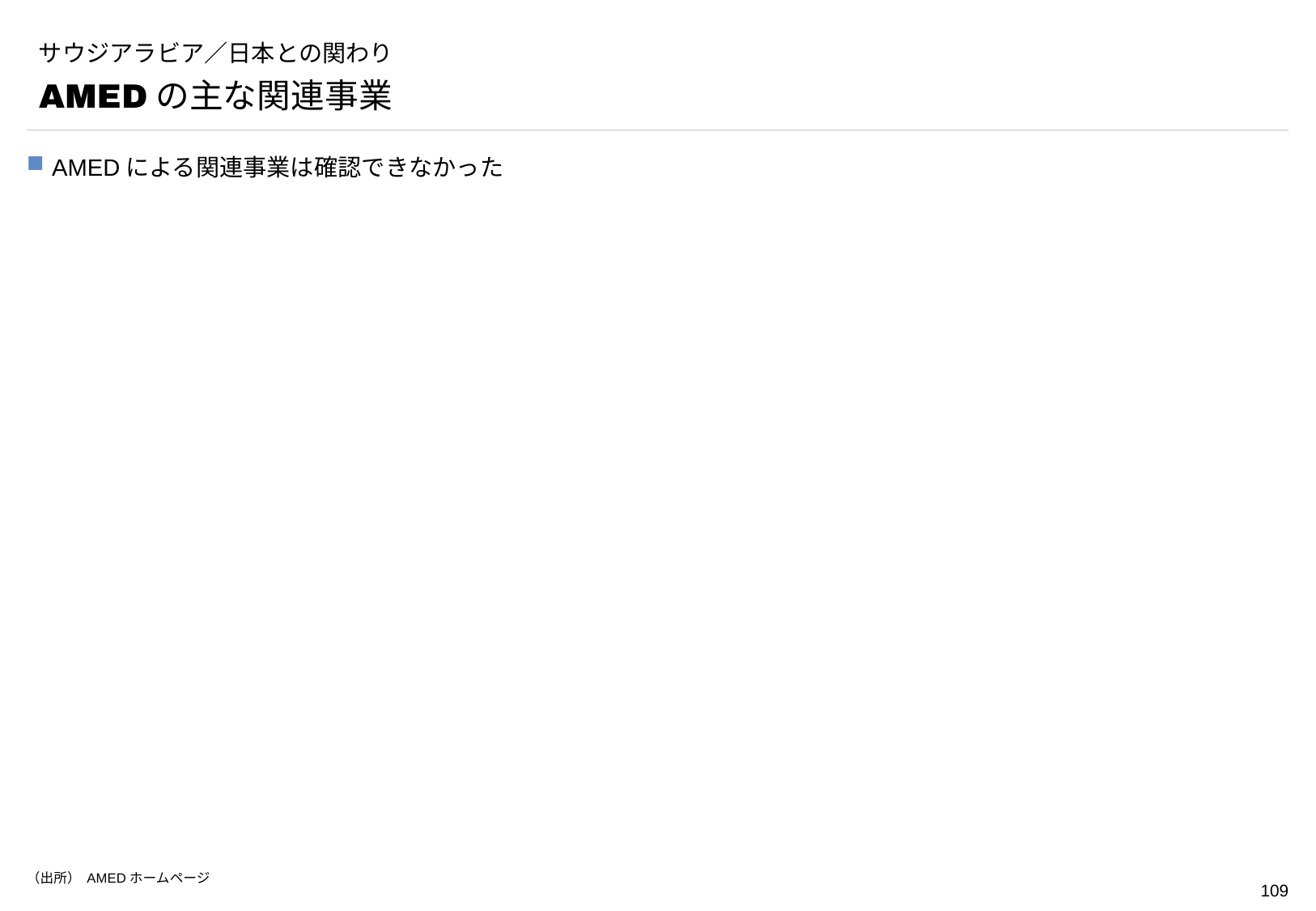

# サウジアラビア／日本との関わり
AMEDの主な関連事業
AMEDによる関連事業は確認できなかった
（出所） AMEDホームページ